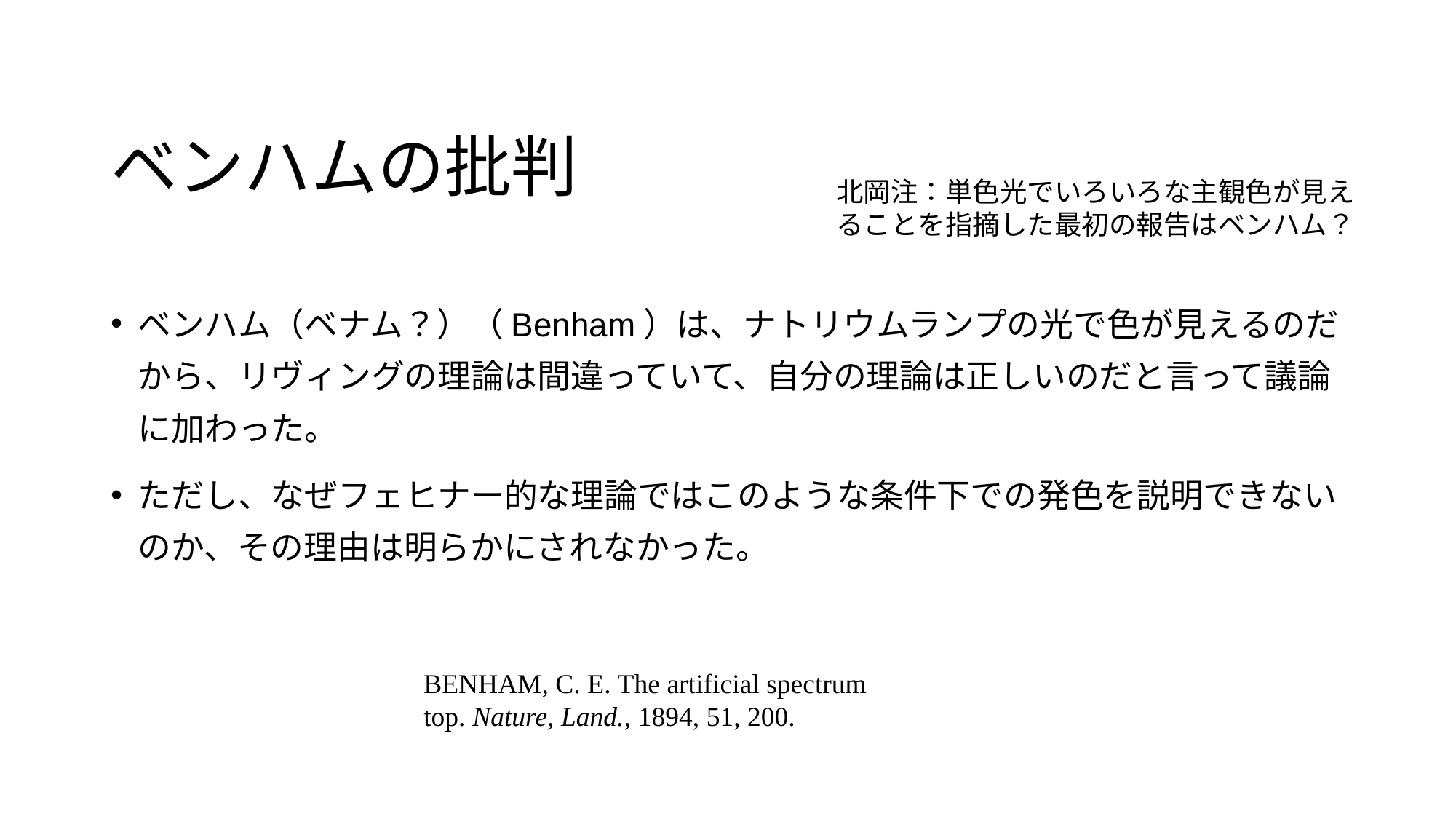

# ベンハムの批判
北岡注：単色光でいろいろな主観色が見えることを指摘した最初の報告はベンハム？
ベンハム（ベナム？）（Benham）は、ナトリウムランプの光で色が見えるのだから、リヴィングの理論は間違っていて、自分の理論は正しいのだと言って議論に加わった。
ただし、なぜフェヒナー的な理論ではこのような条件下での発色を説明できないのか、その理由は明らかにされなかった。

BENHAM, C. E. The artificial spectrum
top. Nature, Land., 1894, 51, 200.